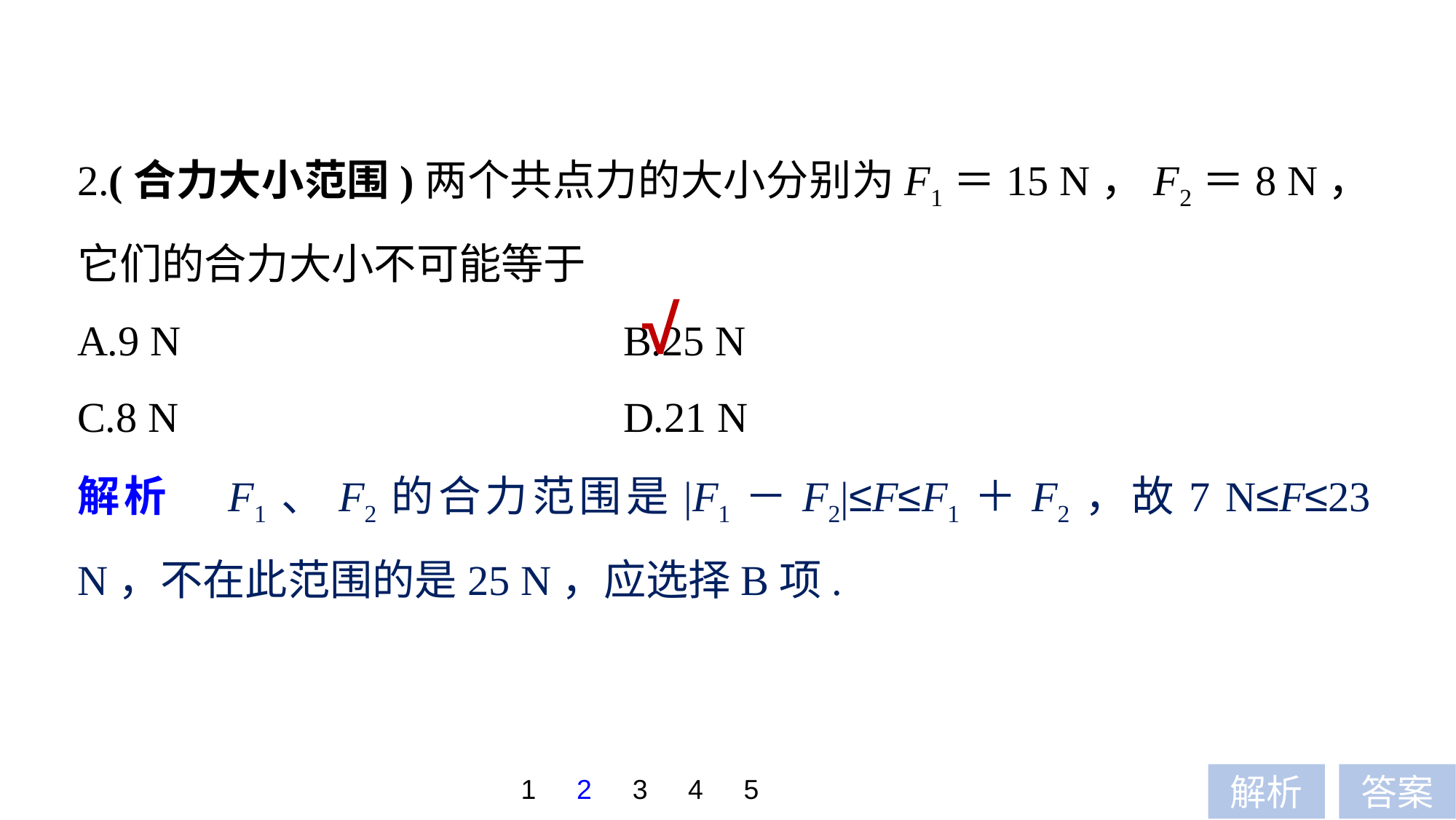

2.(合力大小范围)两个共点力的大小分别为F1＝15 N，F2＝8 N，它们的合力大小不可能等于
A.9 N  				B.25 N
C.8 N  				D.21 N
√
解析　F1、F2的合力范围是|F1－F2|≤F≤F1＋F2，故7 N≤F≤23 N，不在此范围的是25 N，应选择B项.
1
2
3
4
5
解析
答案